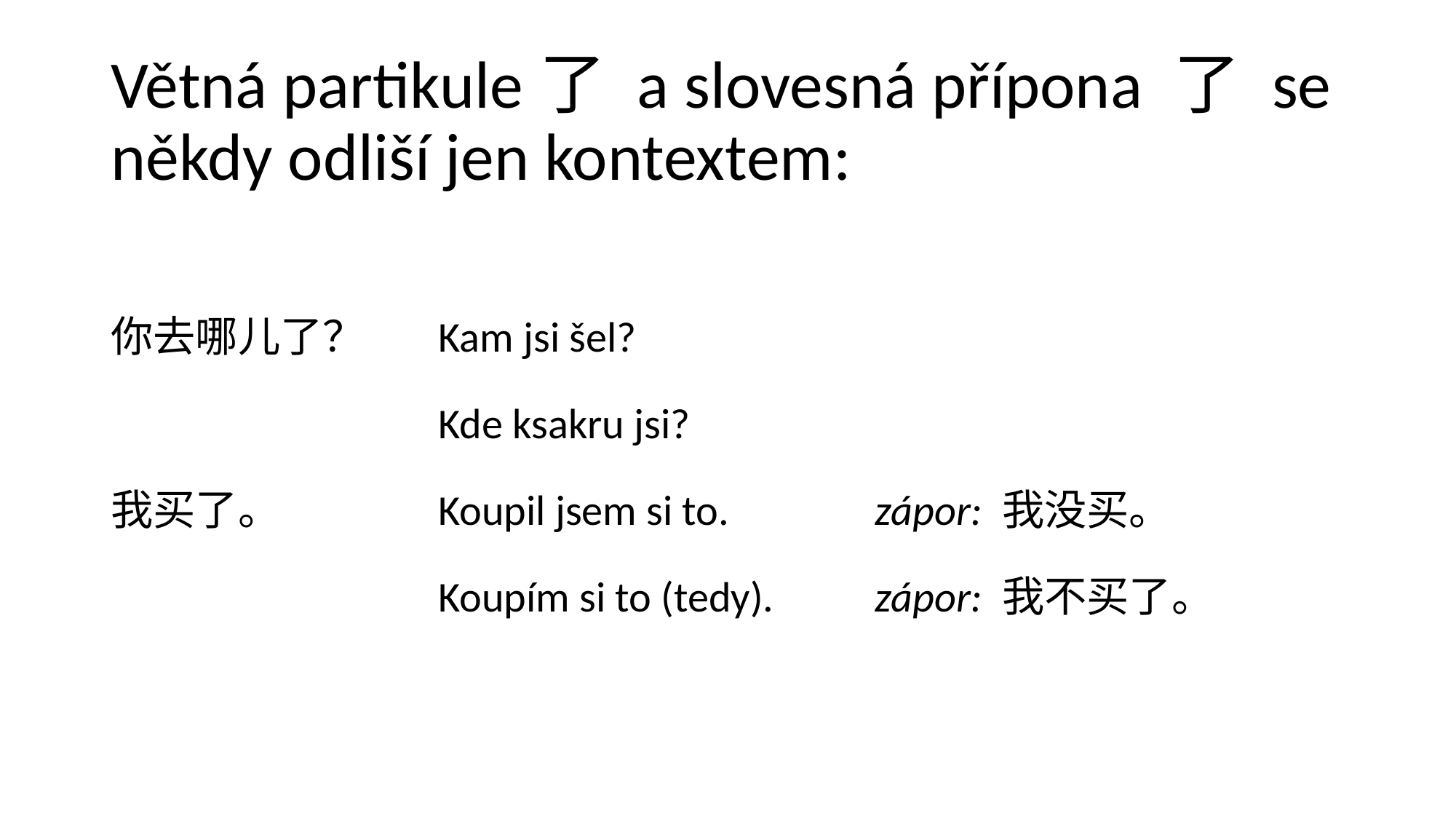

# Větná partikule了 a slovesná přípona 了 se někdy odliší jen kontextem:

你去哪儿了？	Kam jsi šel?
			Kde ksakru jsi?
我买了。		Koupil jsem si to.		zápor: 我没买。
			Koupím si to (tedy). 	zápor: 我不买了。